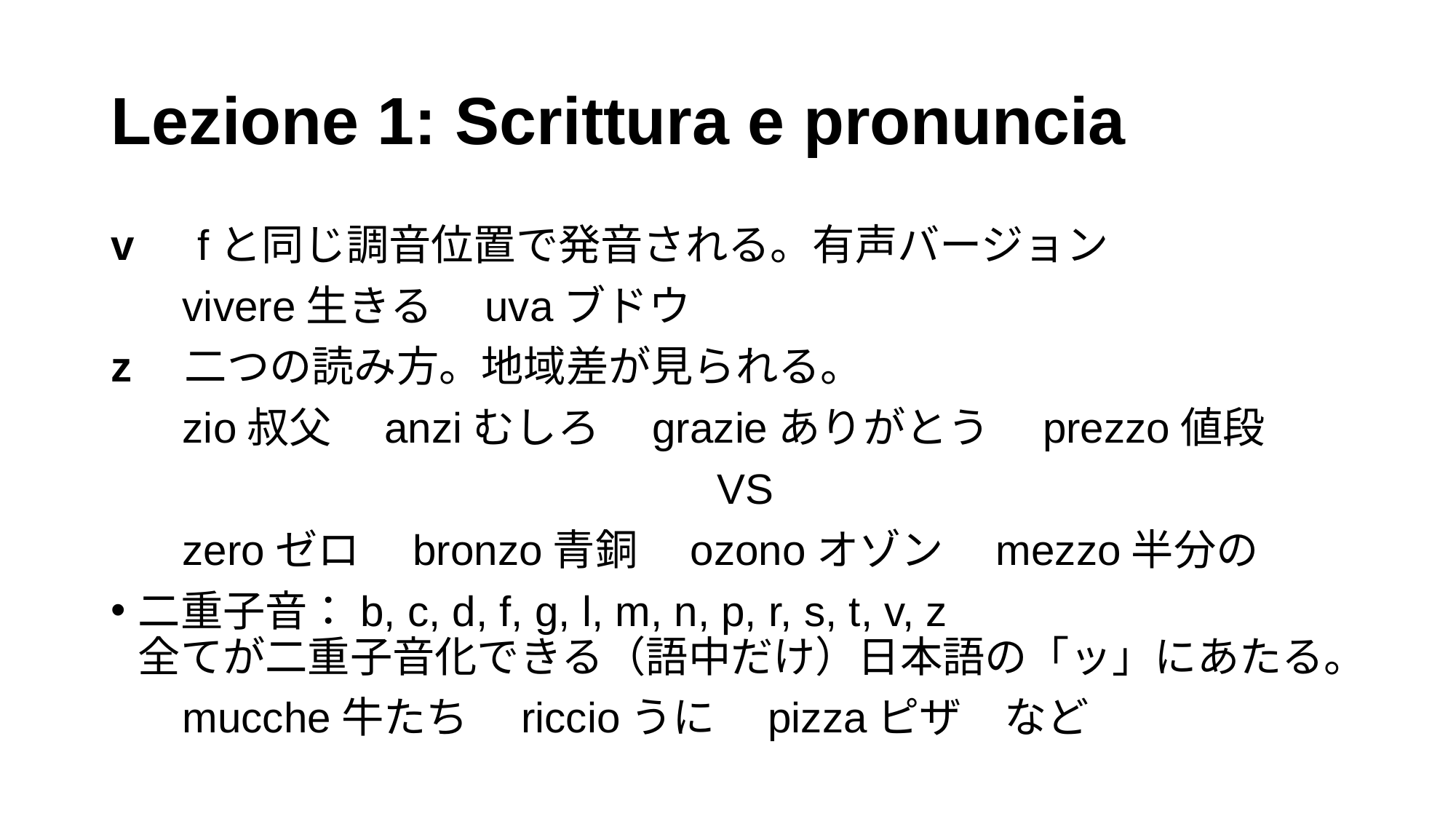

# Lezione 1: Scrittura e pronuncia
v　fと同じ調音位置で発音される。有声バージョン
　  vivere生きる　uvaブドウ
z　二つの読み方。地域差が見られる。
　  zio叔父　anziむしろ　grazieありがとう　prezzo値段
VS
　  zeroゼロ　bronzo青銅　ozonoオゾン　mezzo半分の
二重子音：b, c, d, f, g, l, m, n, p, r, s, t, v, z
全てが二重子音化できる（語中だけ）日本語の「ッ」にあたる。
　  mucche牛たち　riccioうに　pizzaピザ　など